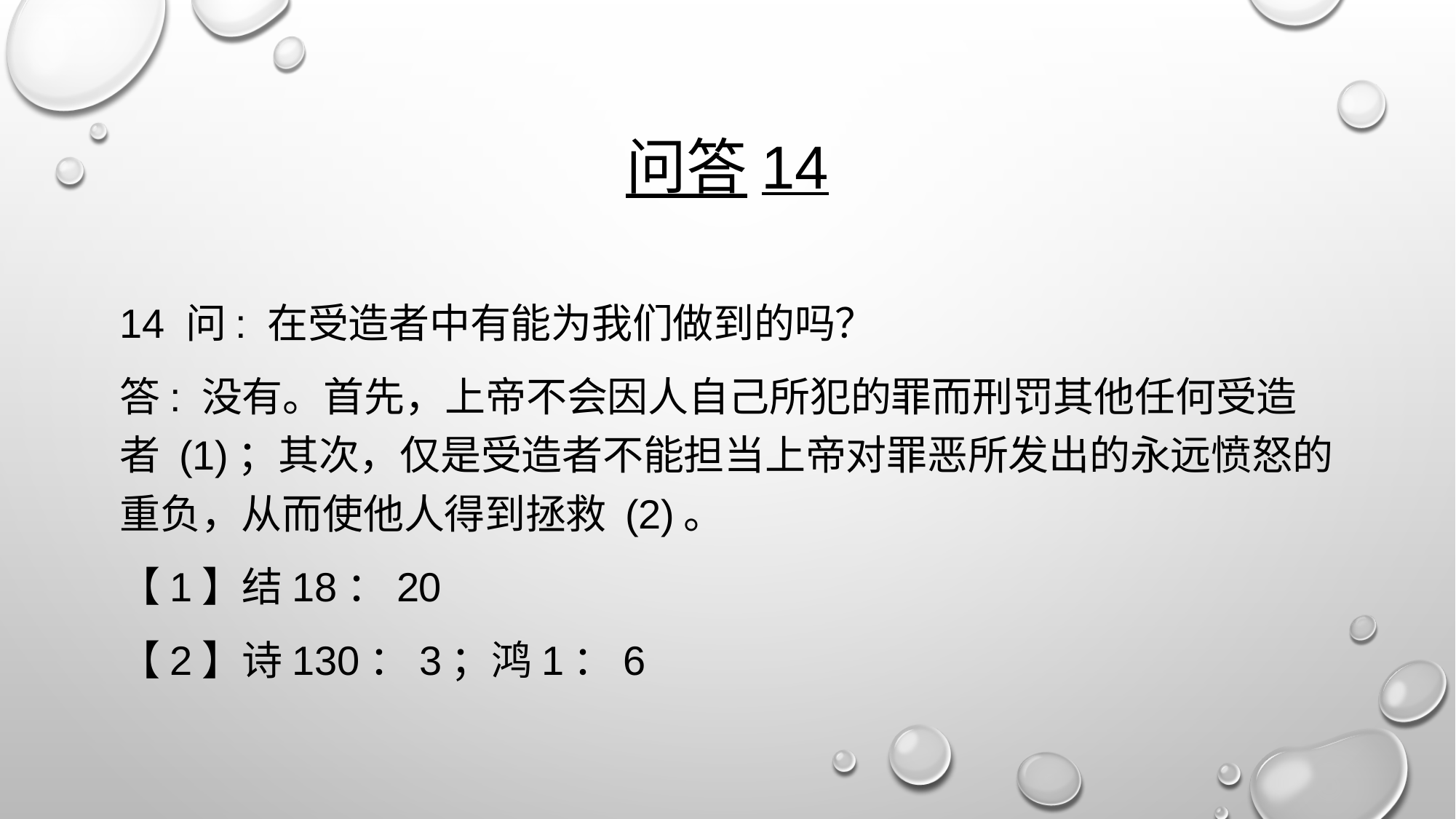

# 问答14
14 问: 在受造者中有能为我们做到的吗？
答: 没有。首先，上帝不会因人自己所犯的罪而刑罚其他任何受造者 (1)；其次，仅是受造者不能担当上帝对罪恶所发出的永远愤怒的重负，从而使他人得到拯救 (2)。
【1】结18：20
【2】诗130：3；鸿1：6